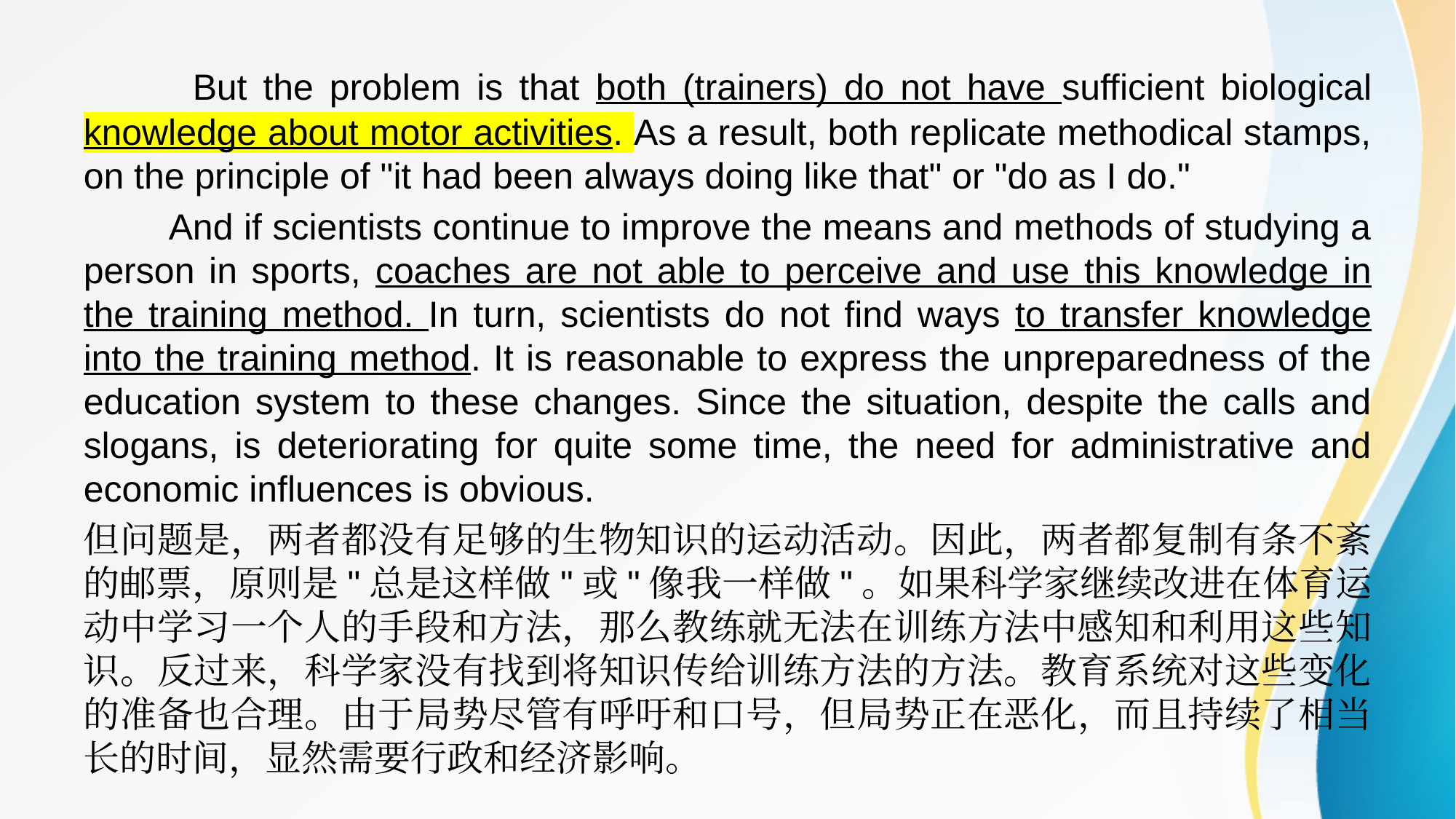

But the problem is that both (trainers) do not have sufficient biological knowledge about motor activities. As a result, both replicate methodical stamps, on the principle of "it had been always doing like that" or "do as I do."
        And if scientists continue to improve the means and methods of studying a person in sports, coaches are not able to perceive and use this knowledge in the training method. In turn, scientists do not find ways to transfer knowledge into the training method. It is reasonable to express the unpreparedness of the education system to these changes. Since the situation, despite the calls and slogans, is deteriorating for quite some time, the need for administrative and economic influences is obvious.
但问题是，两者都没有足够的生物知识的运动活动。因此，两者都复制有条不紊的邮票，原则是"总是这样做"或"像我一样做"。如果科学家继续改进在体育运动中学习一个人的手段和方法，那么教练就无法在训练方法中感知和利用这些知识。反过来，科学家没有找到将知识传给训练方法的方法。教育系统对这些变化的准备也合理。由于局势尽管有呼吁和口号，但局势正在恶化，而且持续了相当长的时间，显然需要行政和经济影响。